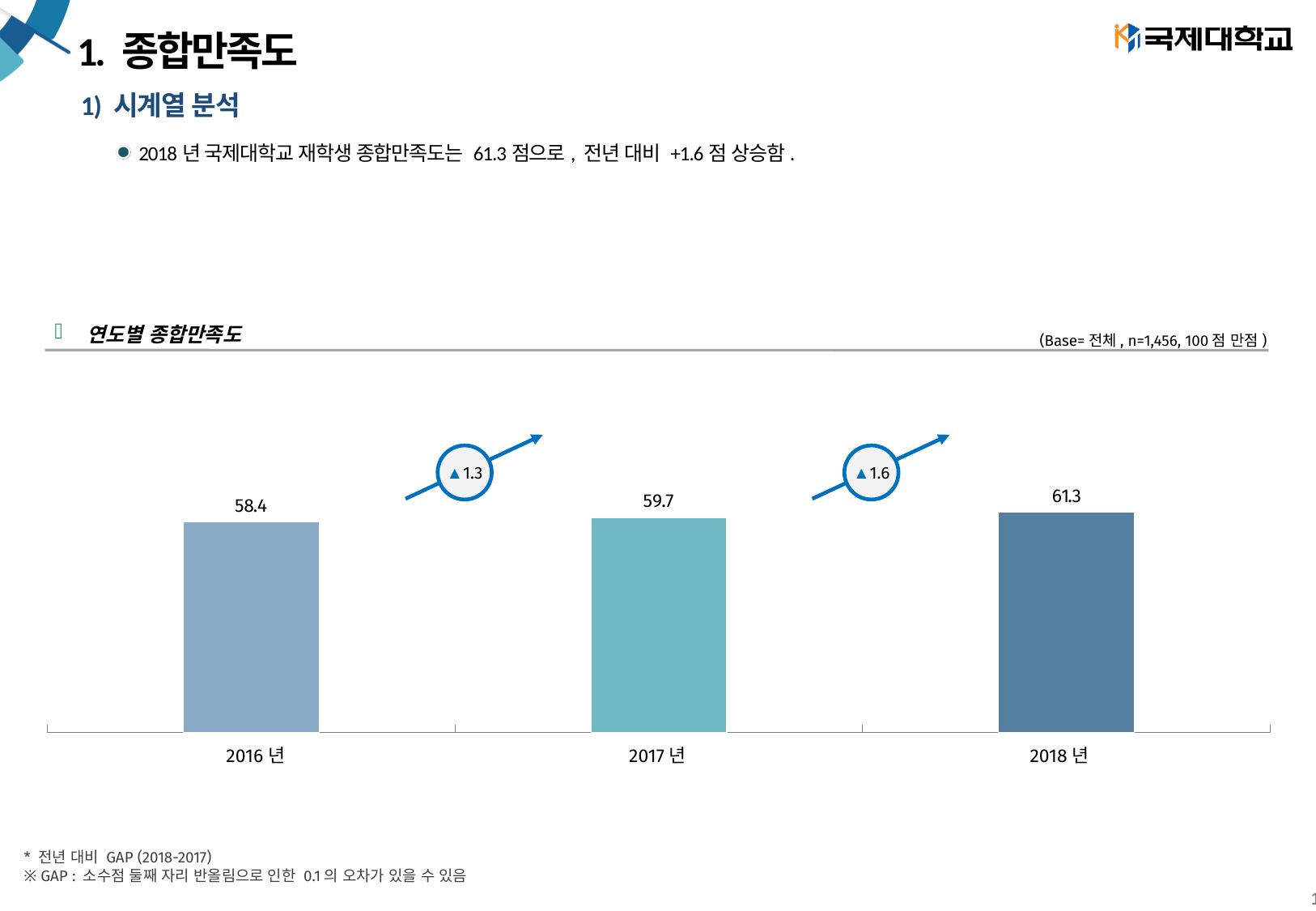

# 1. 종합만족도
1) 시계열 분석
2018년 국제대학교 재학생 종합만족도는 61.3점으로, 전년 대비 +1.6점 상승함.
연도별 종합만족도
(Base=전체, n=1,456, 100점 만점)

### Chart

| Category |  |
|---|---|
| 16년 | 58.42566273518995 |
| 2017 | 59.72335110082826 |
| 18년 | 61.27502369997913 |
▲1.3
▲1.6
| 2016년 | 2017년 | 2018년 |
| --- | --- | --- |
* 전년 대비 GAP (2018-2017)
※ GAP : 소수점 둘째 자리 반올림으로 인한 0.1의 오차가 있을 수 있음